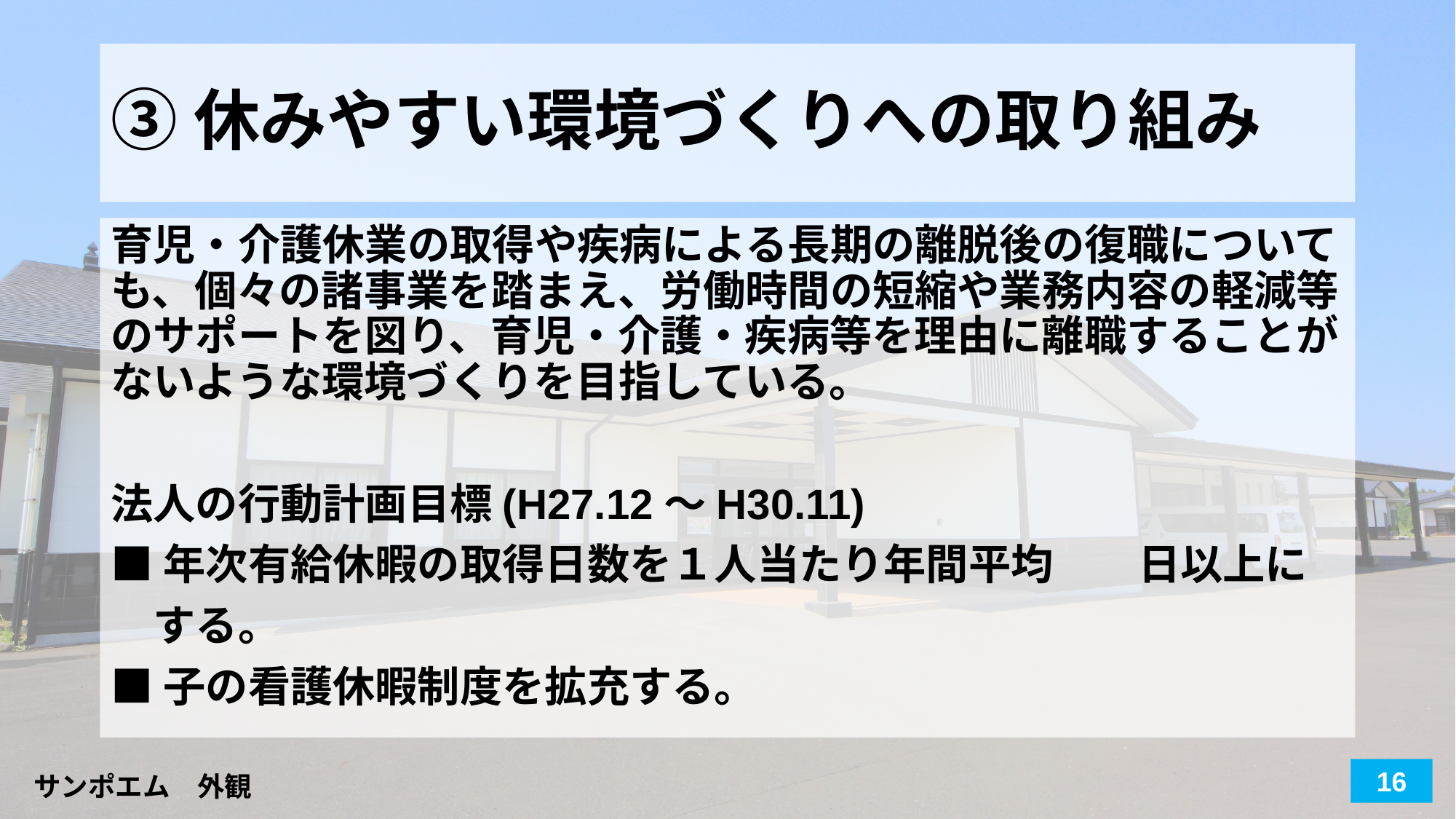

# ③休みやすい環境づくりへの取り組み
育児・介護休業の取得や疾病による長期の離脱後の復職についても、個々の諸事業を踏まえ、労働時間の短縮や業務内容の軽減等のサポートを図り、育児・介護・疾病等を理由に離職することがないような環境づくりを目指している。

法人の行動計画目標(H27.12～H30.11)
■年次有給休暇の取得日数を１人当たり年間平均　　日以上に
　する。
■子の看護休暇制度を拡充する。

16
サンポエム　外観